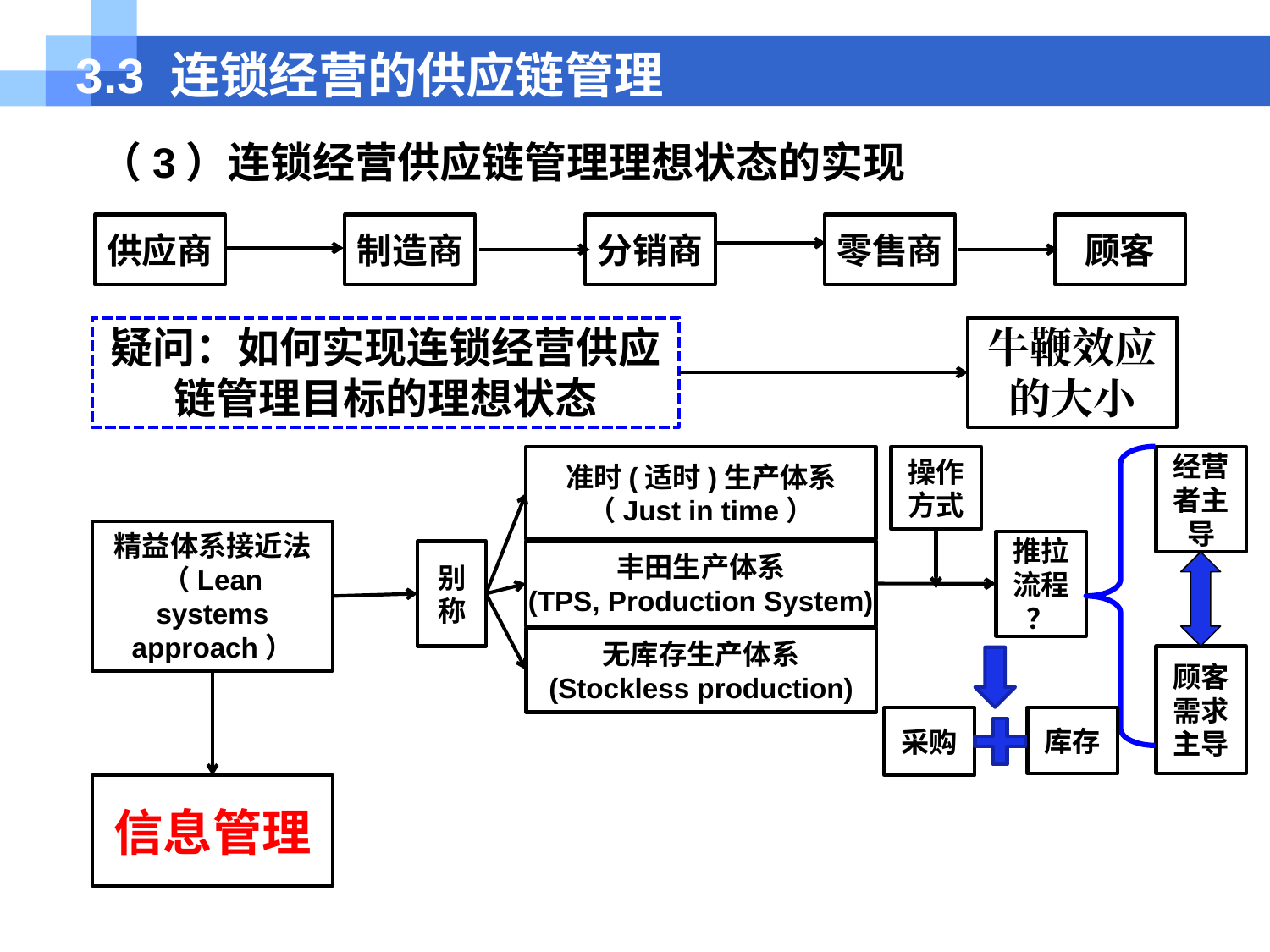

# 3.3 连锁经营的供应链管理
（3）连锁经营供应链管理理想状态的实现
供应商
制造商
分销商
零售商
顾客
疑问：如何实现连锁经营供应链管理目标的理想状态
牛鞭效应的大小
准时(适时)生产体系
（Just in time）
操作方式

经营者主导
精益体系接近法
（Lean systems approach）
推拉
流程
？
别称
丰田生产体系
(TPS, Production System)

无库存生产体系
(Stockless production)
顾客需求主导

采购
库存

信息管理